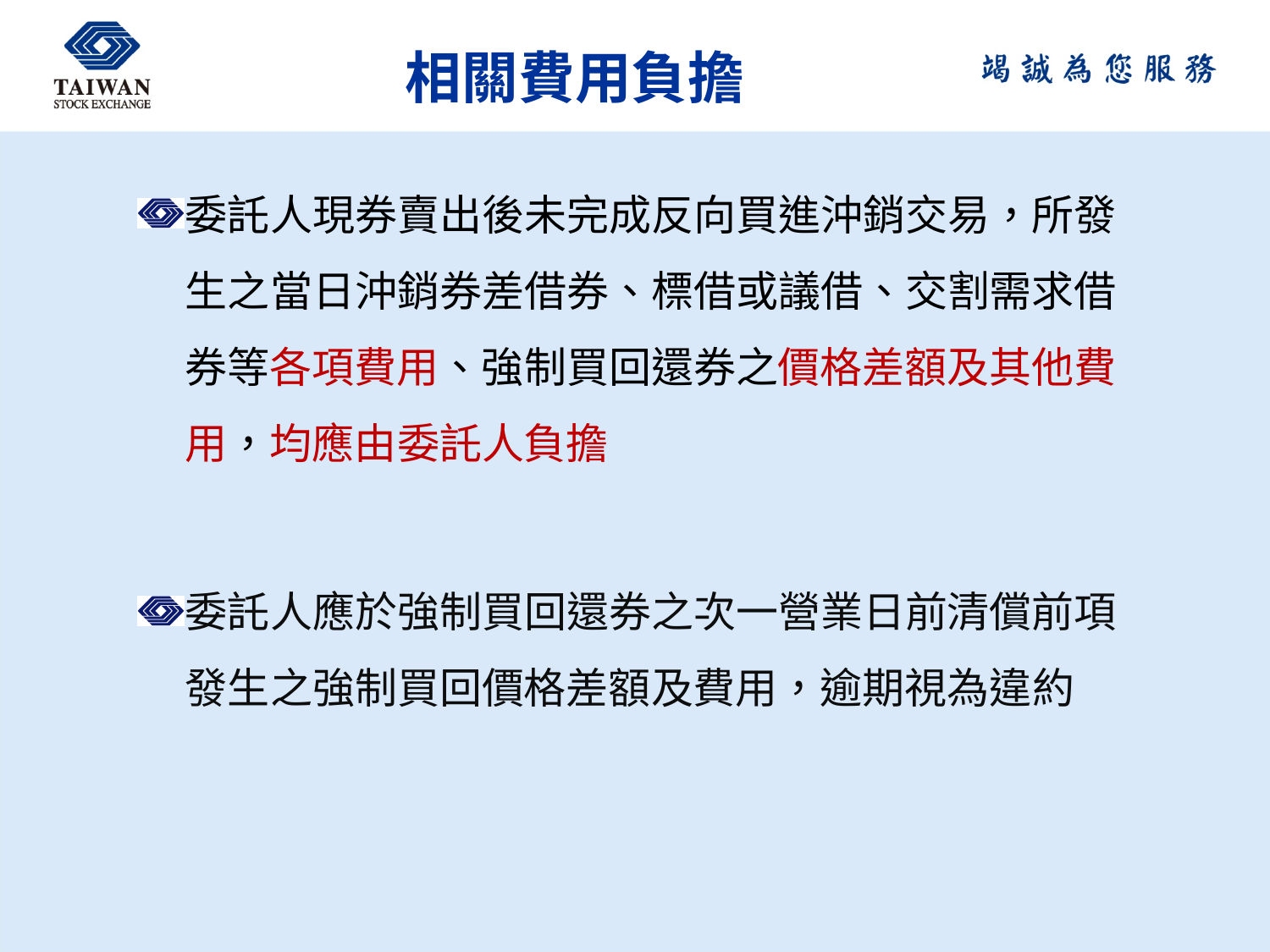

# 相關費用負擔
委託人現券賣出後未完成反向買進沖銷交易，所發生之當日沖銷券差借券、標借或議借、交割需求借券等各項費用、強制買回還券之價格差額及其他費用，均應由委託人負擔

委託人應於強制買回還券之次一營業日前清償前項發生之強制買回價格差額及費用，逾期視為違約